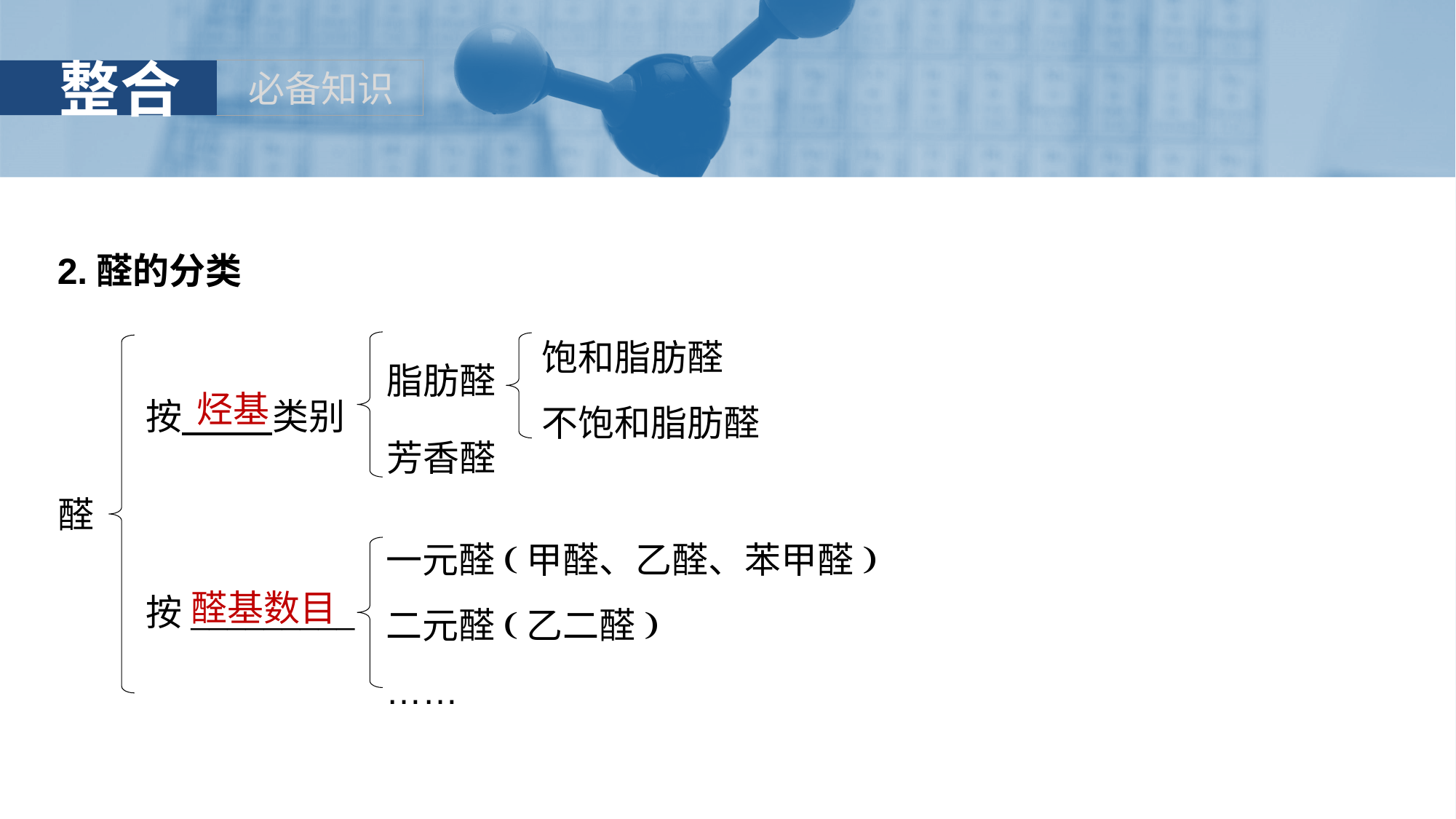

2.醛的分类
饱和脂肪醛
不饱和脂肪醛

脂肪醛
烃基
按           类别
芳香醛
醛
一元醛(甲醛、乙醛、苯甲醛)
二元醛(乙二醛)
……

醛基数目
按_________